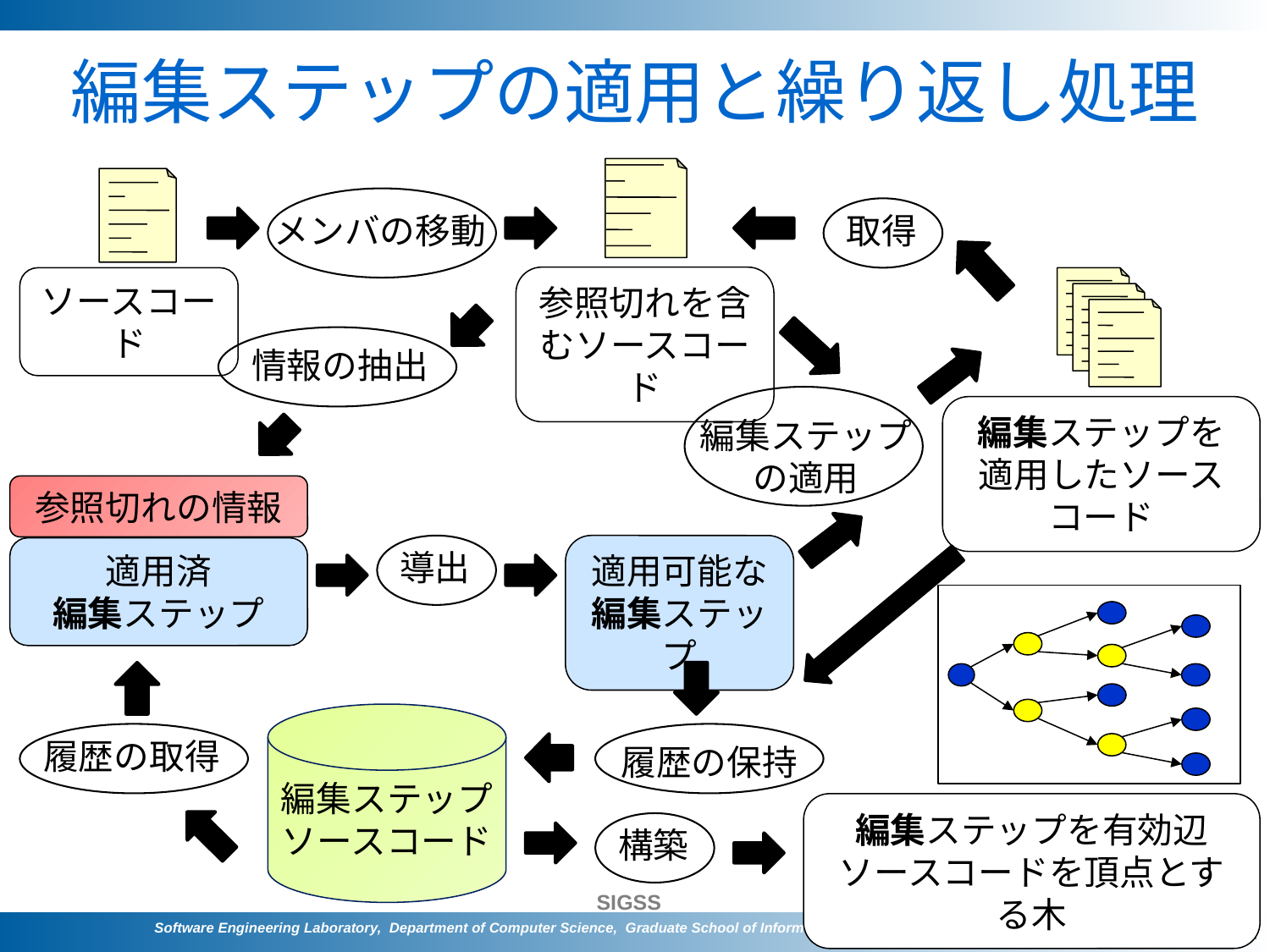

# 編集ステップの適用と繰り返し処理

参照切れを含むソースコード

メンバの移動

取得

ソースコード

情報の抽出

編集ステップ
の適用
編集ステップを適用したソースコード

参照切れの情報
適用済
編集ステップ

導出
適用可能な編集ステップ

編集ステップ
ソースコード

履歴の取得

履歴の保持

編集ステップを有効辺
ソースコードを頂点とする木

構築

21
Software Engineering Laboratory,  Department of Computer Science,  Graduate School of Information Science and Technology,  Osaka University